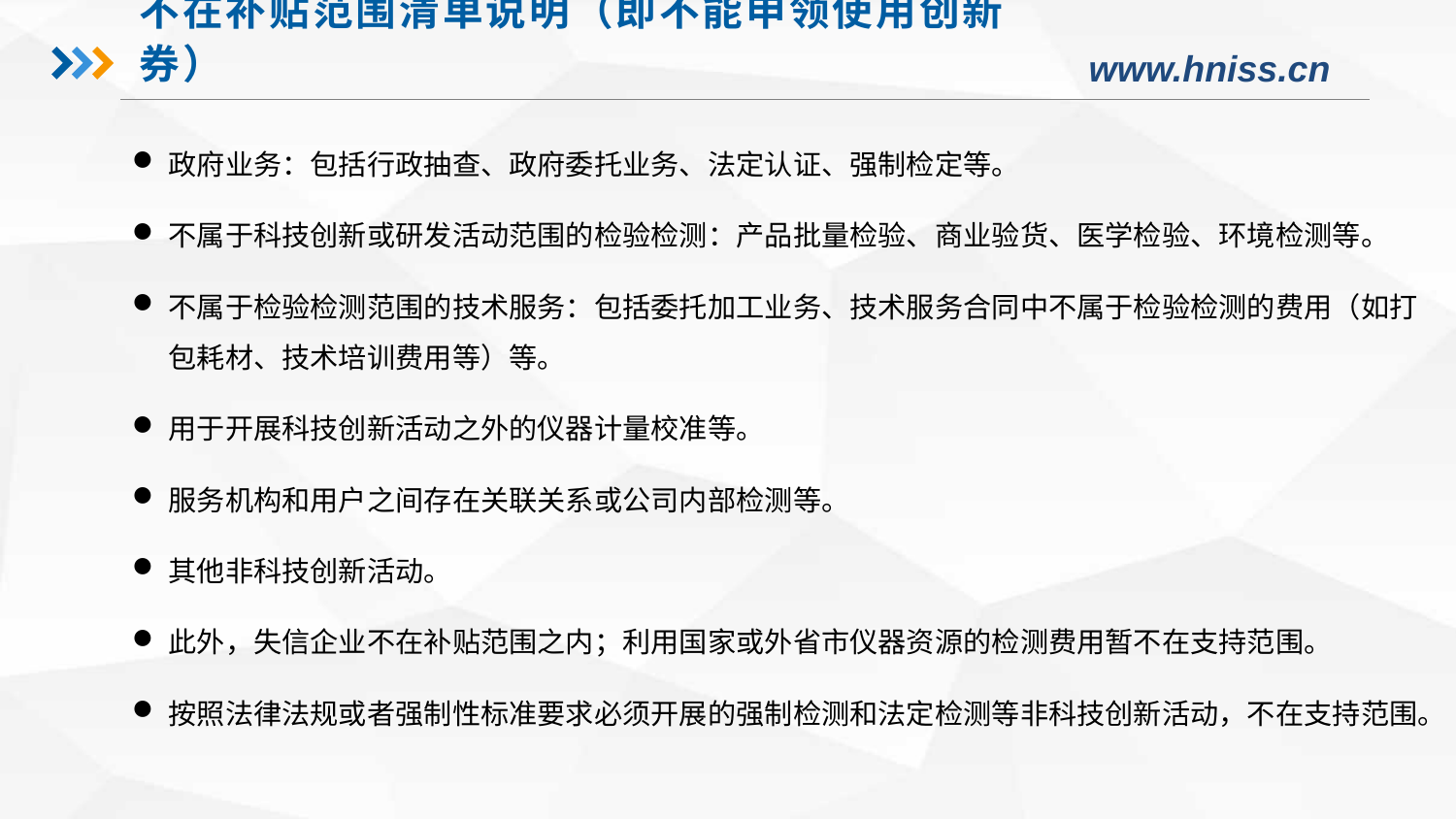

不在补贴范围清单说明（即不能申领使用创新券）
政府业务：包括行政抽查、政府委托业务、法定认证、强制检定等。
不属于科技创新或研发活动范围的检验检测：产品批量检验、商业验货、医学检验、环境检测等。
不属于检验检测范围的技术服务：包括委托加工业务、技术服务合同中不属于检验检测的费用（如打包耗材、技术培训费用等）等。
用于开展科技创新活动之外的仪器计量校准等。
服务机构和用户之间存在关联关系或公司内部检测等。
其他非科技创新活动。
此外，失信企业不在补贴范围之内；利用国家或外省市仪器资源的检测费用暂不在支持范围。
按照法律法规或者强制性标准要求必须开展的强制检测和法定检测等非科技创新活动，不在支持范围。